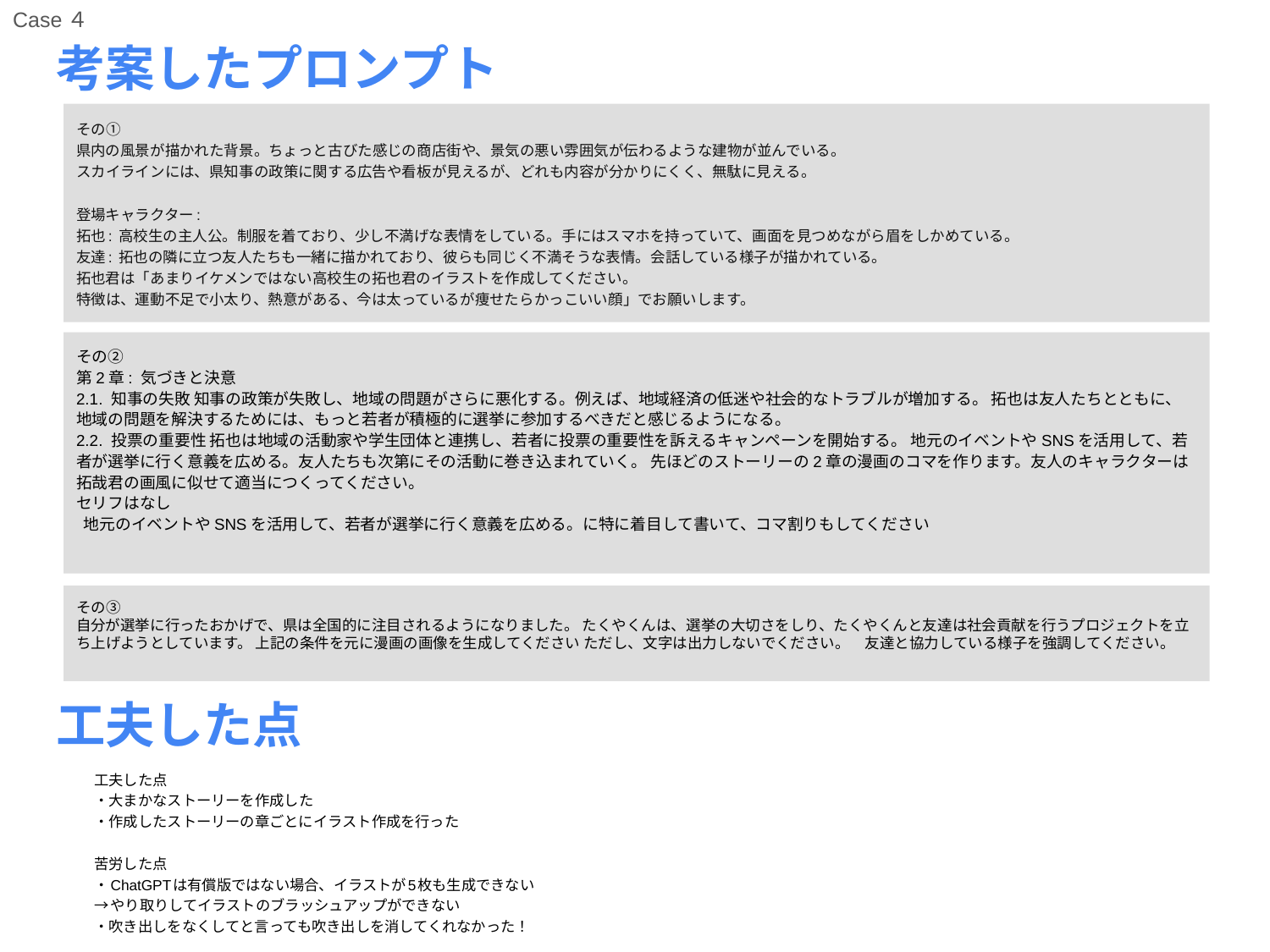

Case４
# 考案したプロンプト
その①
県内の風景が描かれた背景。ちょっと古びた感じの商店街や、景気の悪い雰囲気が伝わるような建物が並んでいる。
スカイラインには、県知事の政策に関する広告や看板が見えるが、どれも内容が分かりにくく、無駄に見える。

登場キャラクター:
拓也: 高校生の主人公。制服を着ており、少し不満げな表情をしている。手にはスマホを持っていて、画面を見つめながら眉をしかめている。
友達: 拓也の隣に立つ友人たちも一緒に描かれており、彼らも同じく不満そうな表情。会話している様子が描かれている。
拓也君は「あまりイケメンではない高校生の拓也君のイラストを作成してください。
特徴は、運動不足で小太り、熱意がある、今は太っているが痩せたらかっこいい顔」でお願いします。
その②
第2章: 気づきと決意
2.1. 知事の失敗 知事の政策が失敗し、地域の問題がさらに悪化する。例えば、地域経済の低迷や社会的なトラブルが増加する。 拓也は友人たちとともに、地域の問題を解決するためには、もっと若者が積極的に選挙に参加するべきだと感じるようになる。
2.2. 投票の重要性 拓也は地域の活動家や学生団体と連携し、若者に投票の重要性を訴えるキャンペーンを開始する。 地元のイベントやSNSを活用して、若者が選挙に行く意義を広める。友人たちも次第にその活動に巻き込まれていく。 先ほどのストーリーの2章の漫画のコマを作ります。友人のキャラクターは拓哉君の画風に似せて適当につくってください。
セリフはなし
 地元のイベントやSNSを活用して、若者が選挙に行く意義を広める。に特に着目して書いて、コマ割りもしてください
その③
自分が選挙に行ったおかげで、県は全国的に注目されるようになりました。 たくやくんは、選挙の大切さをしり、たくやくんと友達は社会貢献を行うプロジェクトを立ち上げようとしています。 上記の条件を元に漫画の画像を生成してください ただし、文字は出力しないでください。　友達と協力している様子を強調してください。
工夫した点
工夫した点
・大まかなストーリーを作成した
・作成したストーリーの章ごとにイラスト作成を行った

苦労した点
・ChatGPTは有償版ではない場合、イラストが5枚も生成できない
→やり取りしてイラストのブラッシュアップができない
・吹き出しをなくしてと言っても吹き出しを消してくれなかった！